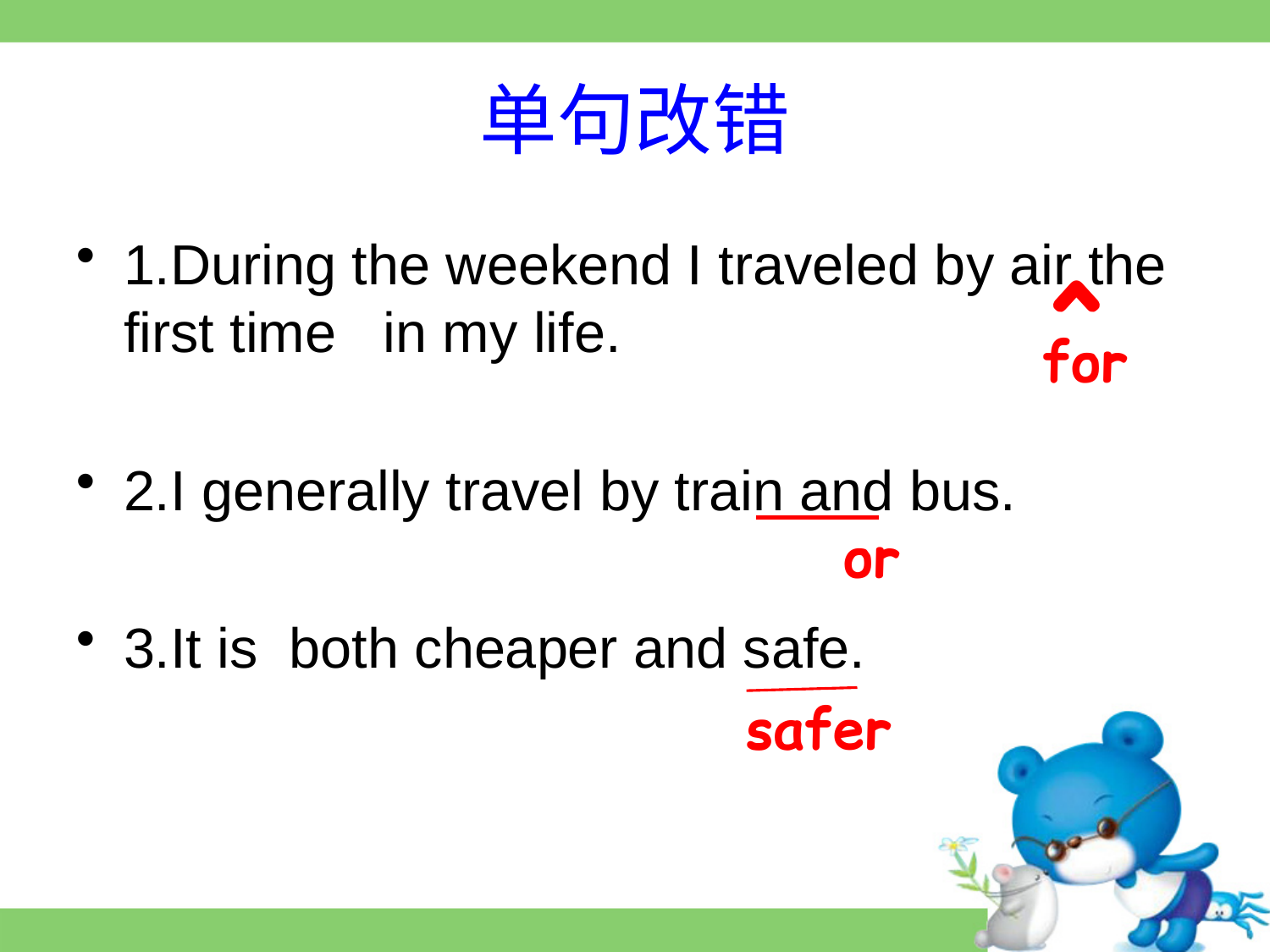

# 单句改错
1.During the weekend I traveled by air the first time   in my life.

2.I generally travel by train and bus.

3.It is  both cheaper and safe.
^
for

or
safer